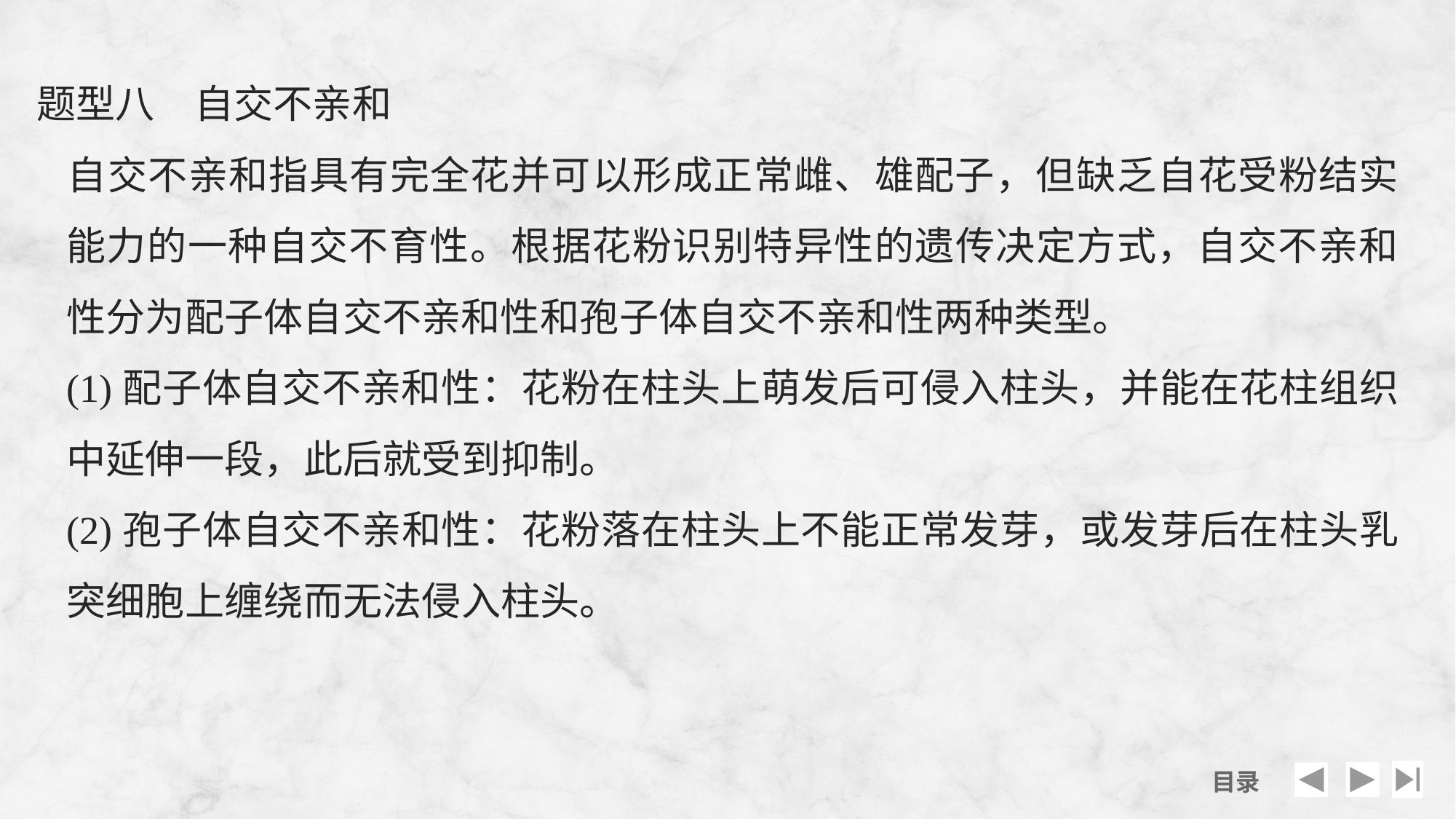

题型八　自交不亲和
	自交不亲和指具有完全花并可以形成正常雌、雄配子，但缺乏自花受粉结实能力的一种自交不育性。根据花粉识别特异性的遗传决定方式，自交不亲和性分为配子体自交不亲和性和孢子体自交不亲和性两种类型。
	(1)配子体自交不亲和性：花粉在柱头上萌发后可侵入柱头，并能在花柱组织中延伸一段，此后就受到抑制。
	(2)孢子体自交不亲和性：花粉落在柱头上不能正常发芽，或发芽后在柱头乳突细胞上缠绕而无法侵入柱头。